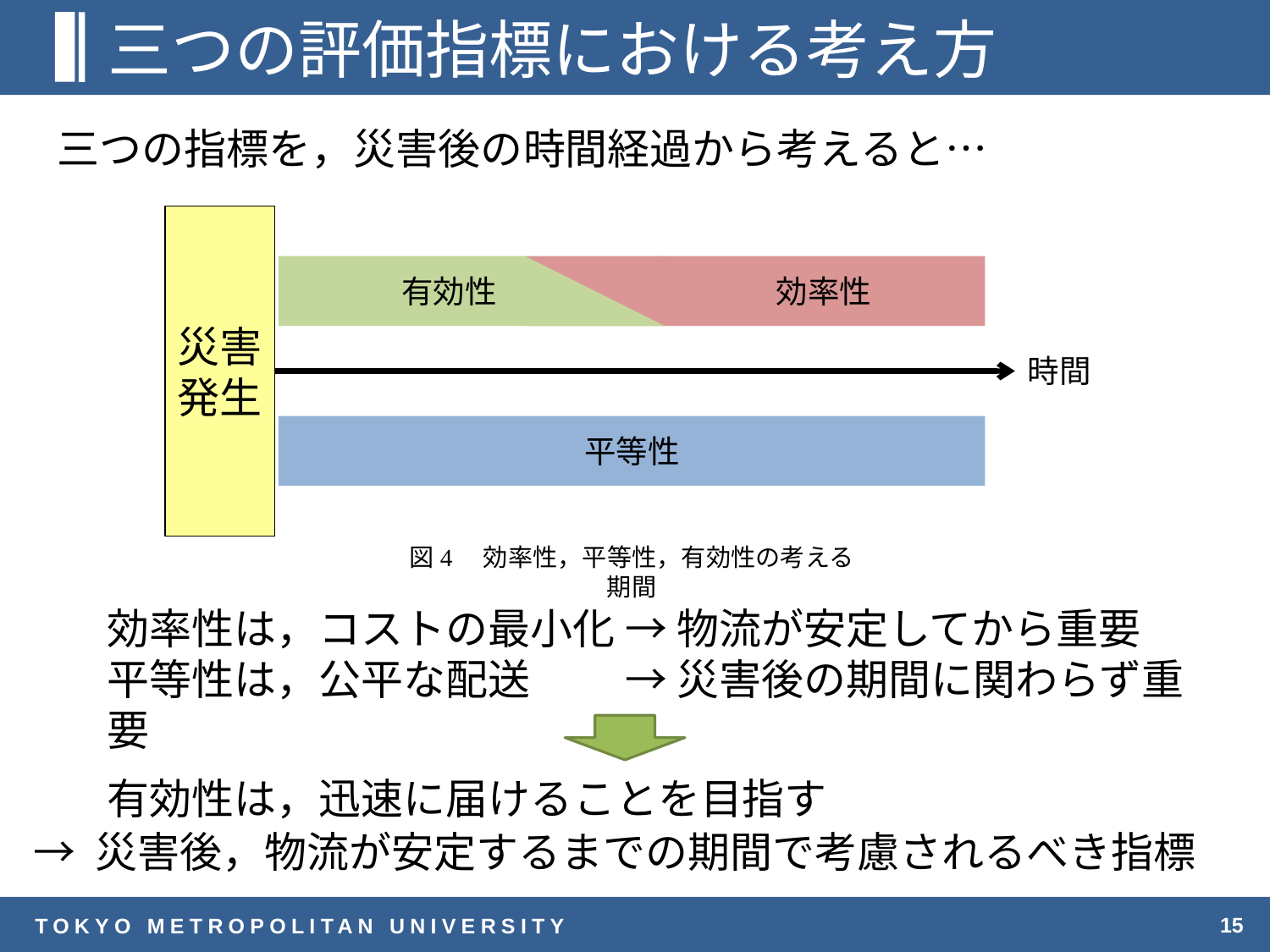

# 三つの評価指標における考え方
三つの指標を，災害後の時間経過から考えると…
災害発生
　　　有効性

　　　 効率性
時間
平等性
図4　効率性，平等性，有効性の考える期間
効率性は，コストの最小化 → 物流が安定してから重要
平等性は，公平な配送　　 → 災害後の期間に関わらず重要

有効性は，迅速に届けることを目指す
→ 災害後，物流が安定するまでの期間で考慮されるべき指標